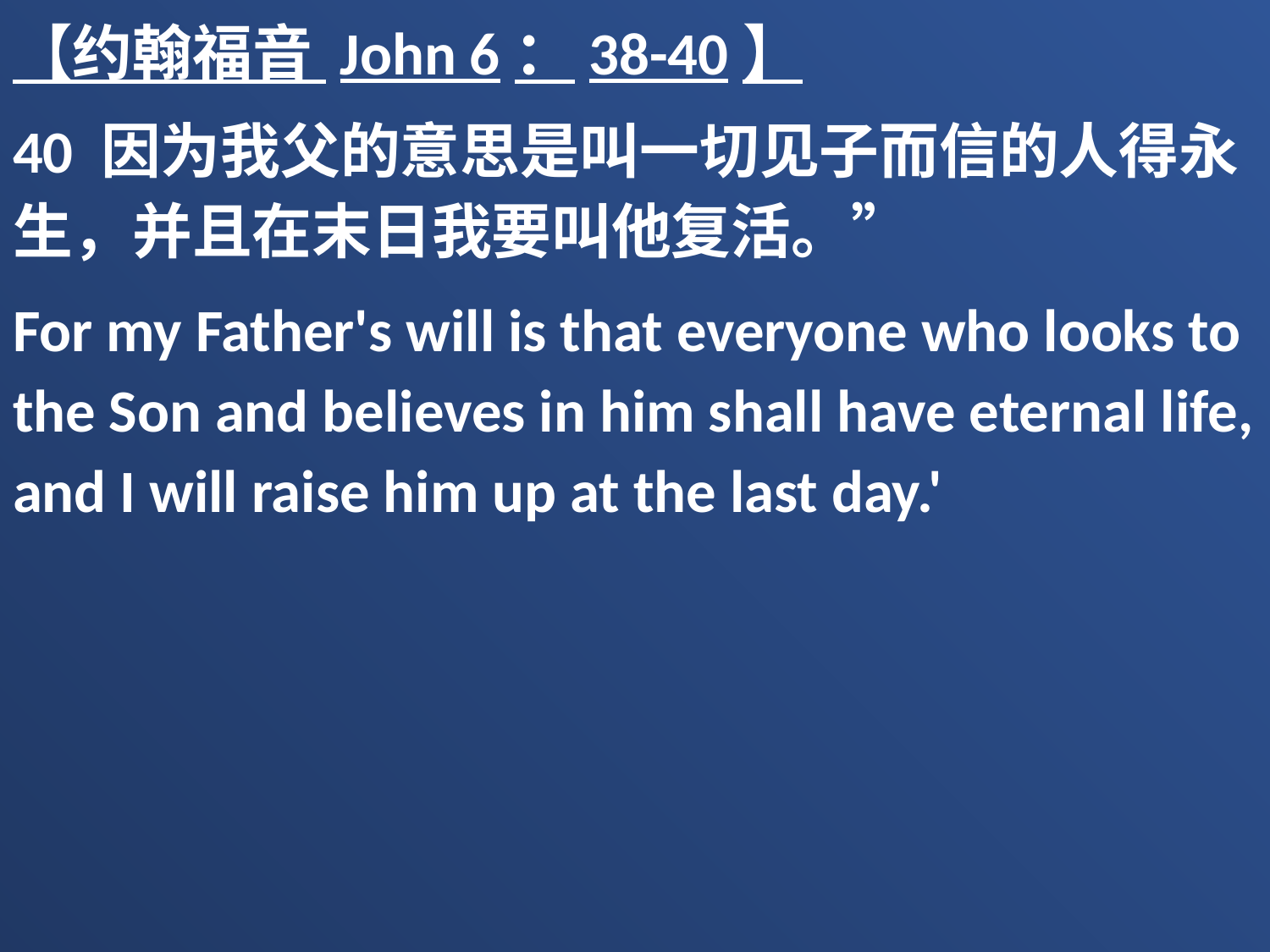

【约翰福音 John 6：38-40】
40 因为我父的意思是叫一切见子而信的人得永生，并且在末日我要叫他复活。”
For my Father's will is that everyone who looks to the Son and believes in him shall have eternal life, and I will raise him up at the last day.'